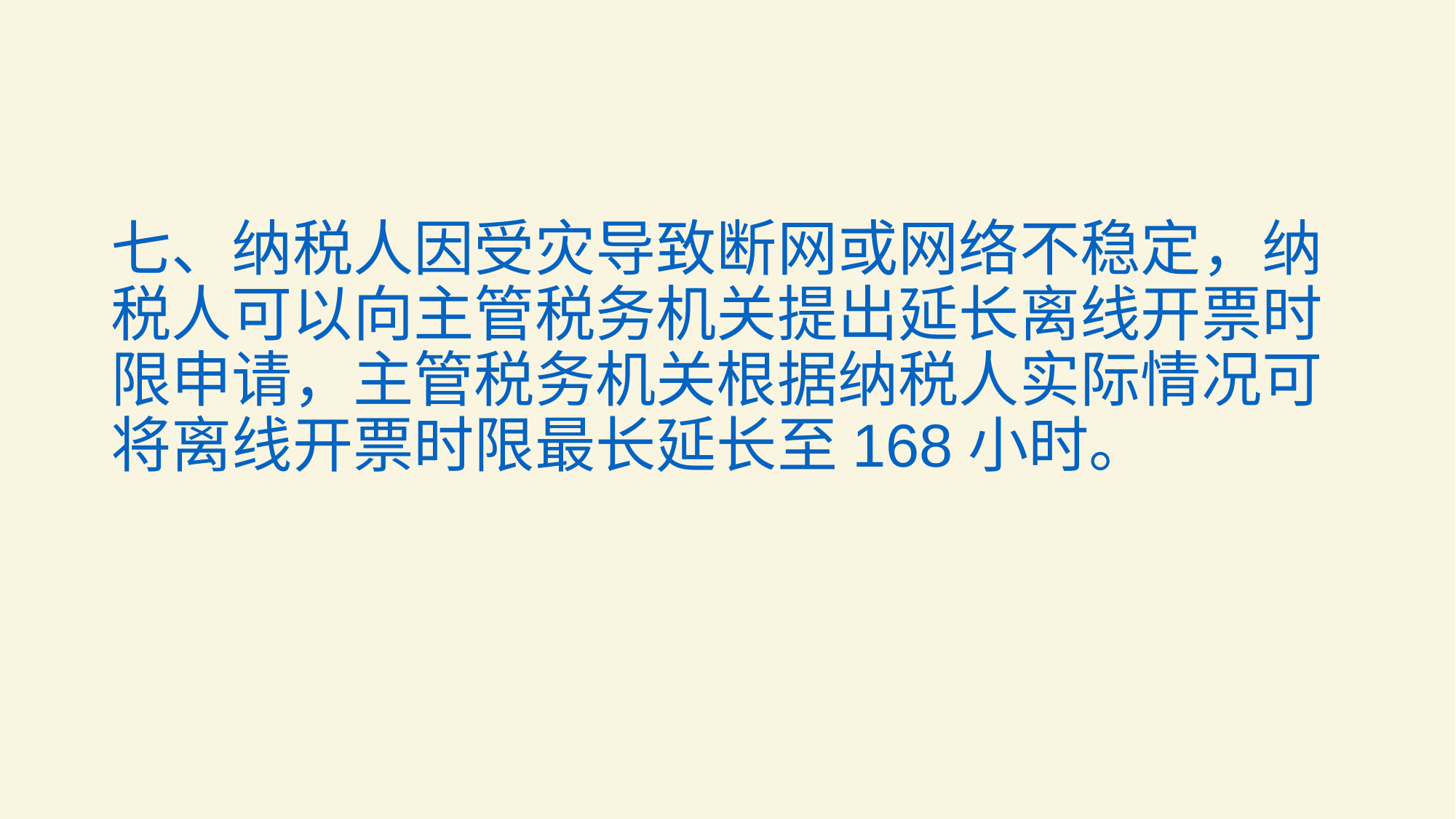

七、纳税人因受灾导致断网或网络不稳定，纳税人可以向主管税务机关提出延长离线开票时限申请，主管税务机关根据纳税人实际情况可将离线开票时限最长延长至168小时。